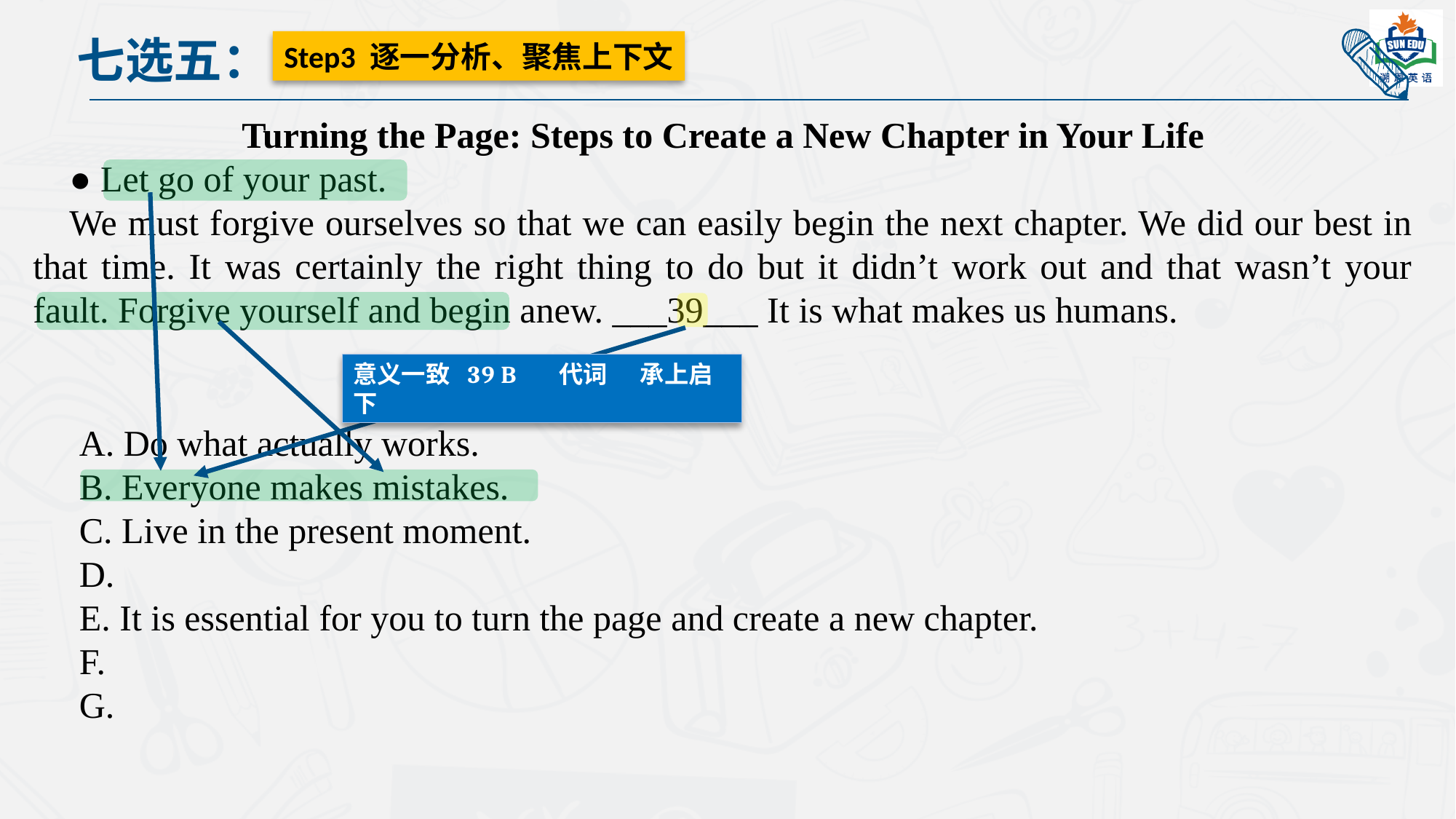

七选五：
Step3 逐一分析、聚焦上下文
Turning the Page: Steps to Create a New Chapter in Your Life
● Let go of your past.
We must forgive ourselves so that we can easily begin the next chapter. We did our best in that time. It was certainly the right thing to do but it didn’t work out and that wasn’t your fault. Forgive yourself and begin anew. ___39___ It is what makes us humans.

意义一致  39 B       代词      承上启下
A. Do what actually works.
B. Everyone makes mistakes.
C. Live in the present moment.
D.
E. It is essential for you to turn the page and create a new chapter.
F.
G.